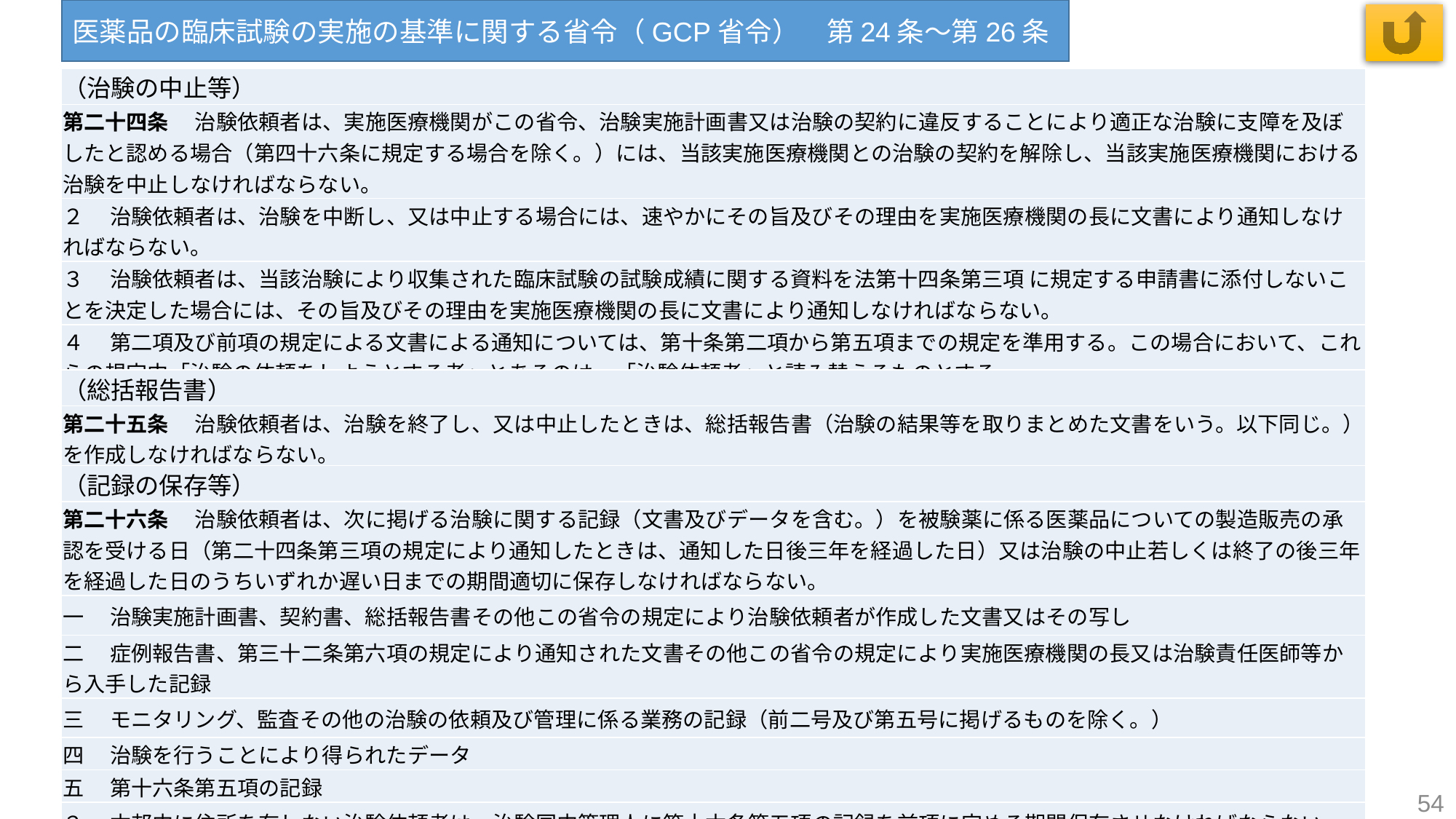

医薬品の臨床試験の実施の基準に関する省令（GCP省令）　第24条～第26条

| （治験の中止等） |
| --- |
| 第二十四条 　治験依頼者は、実施医療機関がこの省令、治験実施計画書又は治験の契約に違反することにより適正な治験に支障を及ぼしたと認める場合（第四十六条に規定する場合を除く。）には、当該実施医療機関との治験の契約を解除し、当該実施医療機関における治験を中止しなければならない。 |
| ２ 　治験依頼者は、治験を中断し、又は中止する場合には、速やかにその旨及びその理由を実施医療機関の長に文書により通知しなければならない。 |
| ３ 　治験依頼者は、当該治験により収集された臨床試験の試験成績に関する資料を法第十四条第三項 に規定する申請書に添付しないことを決定した場合には、その旨及びその理由を実施医療機関の長に文書により通知しなければならない。 |
| ４ 　第二項及び前項の規定による文書による通知については、第十条第二項から第五項までの規定を準用する。この場合において、これらの規定中「治験の依頼をしようとする者」とあるのは、「治験依頼者」と読み替えるものとする。 |
| （総括報告書） |
| --- |
| 第二十五条 　治験依頼者は、治験を終了し、又は中止したときは、総括報告書（治験の結果等を取りまとめた文書をいう。以下同じ。）を作成しなければならない。 |
| （記録の保存等） |
| --- |
| 第二十六条 　治験依頼者は、次に掲げる治験に関する記録（文書及びデータを含む。）を被験薬に係る医薬品についての製造販売の承認を受ける日（第二十四条第三項の規定により通知したときは、通知した日後三年を経過した日）又は治験の中止若しくは終了の後三年を経過した日のうちいずれか遅い日までの期間適切に保存しなければならない。 |
| 一 　治験実施計画書、契約書、総括報告書その他この省令の規定により治験依頼者が作成した文書又はその写し |
| 二 　症例報告書、第三十二条第六項の規定により通知された文書その他この省令の規定により実施医療機関の長又は治験責任医師等から入手した記録 |
| 三 　モニタリング、監査その他の治験の依頼及び管理に係る業務の記録（前二号及び第五号に掲げるものを除く。） |
| 四 　治験を行うことにより得られたデータ |
| 五 　第十六条第五項の記録 |
| ２ 　本邦内に住所を有しない治験依頼者は、治験国内管理人に第十六条第五項の記録を前項に定める期間保存させなければならない。 |